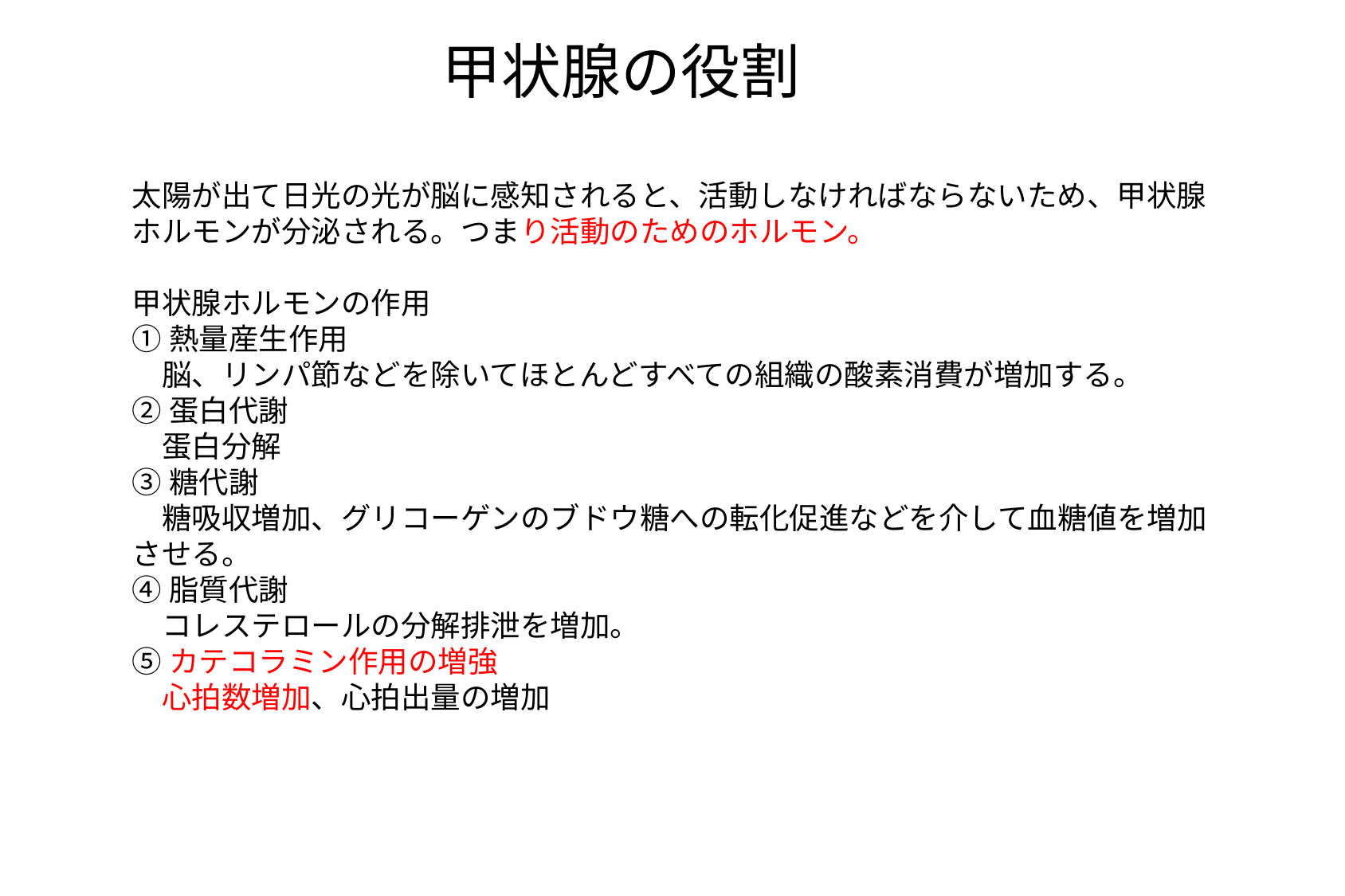

甲状腺の役割
太陽が出て日光の光が脳に感知されると、活動しなければならないため、甲状腺ホルモンが分泌される。つまり活動のためのホルモン。

甲状腺ホルモンの作用
①熱量産生作用
　脳、リンパ節などを除いてほとんどすべての組織の酸素消費が増加する。
②蛋白代謝
　蛋白分解
③糖代謝
　糖吸収増加、グリコーゲンのブドウ糖への転化促進などを介して血糖値を増加させる。
④脂質代謝
　コレステロールの分解排泄を増加。
⑤カテコラミン作用の増強
　心拍数増加、心拍出量の増加